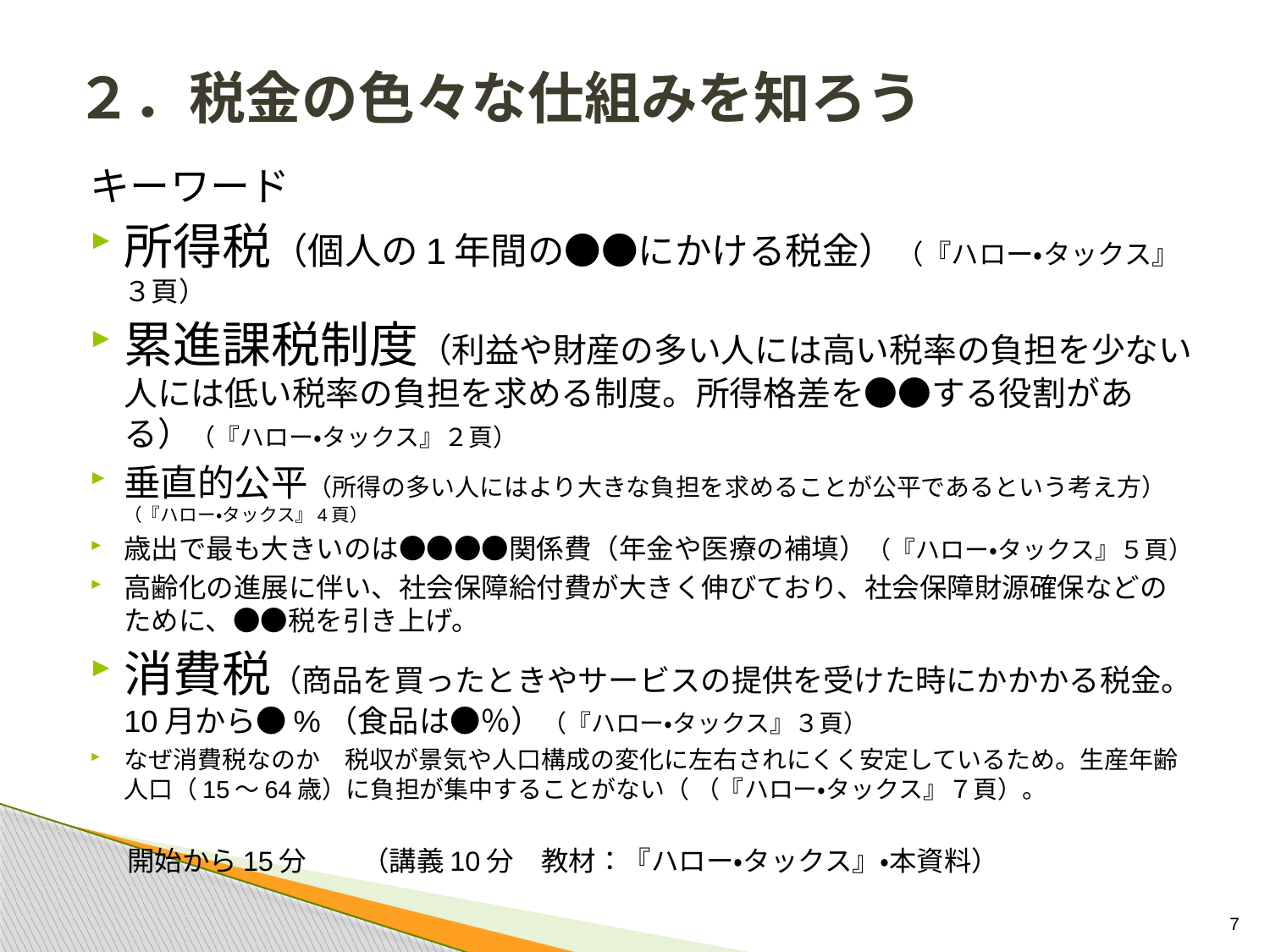

# ２．税金の色々な仕組みを知ろう
キーワード
所得税（個人の1年間の●●にかける税金）（『ハロー・タックス』３頁）
累進課税制度（利益や財産の多い人には高い税率の負担を少ない人には低い税率の負担を求める制度。所得格差を●●する役割がある）（『ハロー・タックス』２頁）
垂直的公平（所得の多い人にはより大きな負担を求めることが公平であるという考え方）（『ハロー・タックス』4頁）
歳出で最も大きいのは●●●●関係費（年金や医療の補填）（『ハロー・タックス』５頁）
高齢化の進展に伴い、社会保障給付費が大きく伸びており、社会保障財源確保などのために、●●税を引き上げ。
消費税（商品を買ったときやサービスの提供を受けた時にかかかる税金。10月から●%（食品は●％）（『ハロー・タックス』３頁）
なぜ消費税なのか　税収が景気や人口構成の変化に左右されにくく安定しているため。生産年齢人口（15～64歳）に負担が集中することがない（ （『ハロー・タックス』７頁）。

開始から15分　　（講義10分　教材：『ハロー・タックス』・本資料）

7